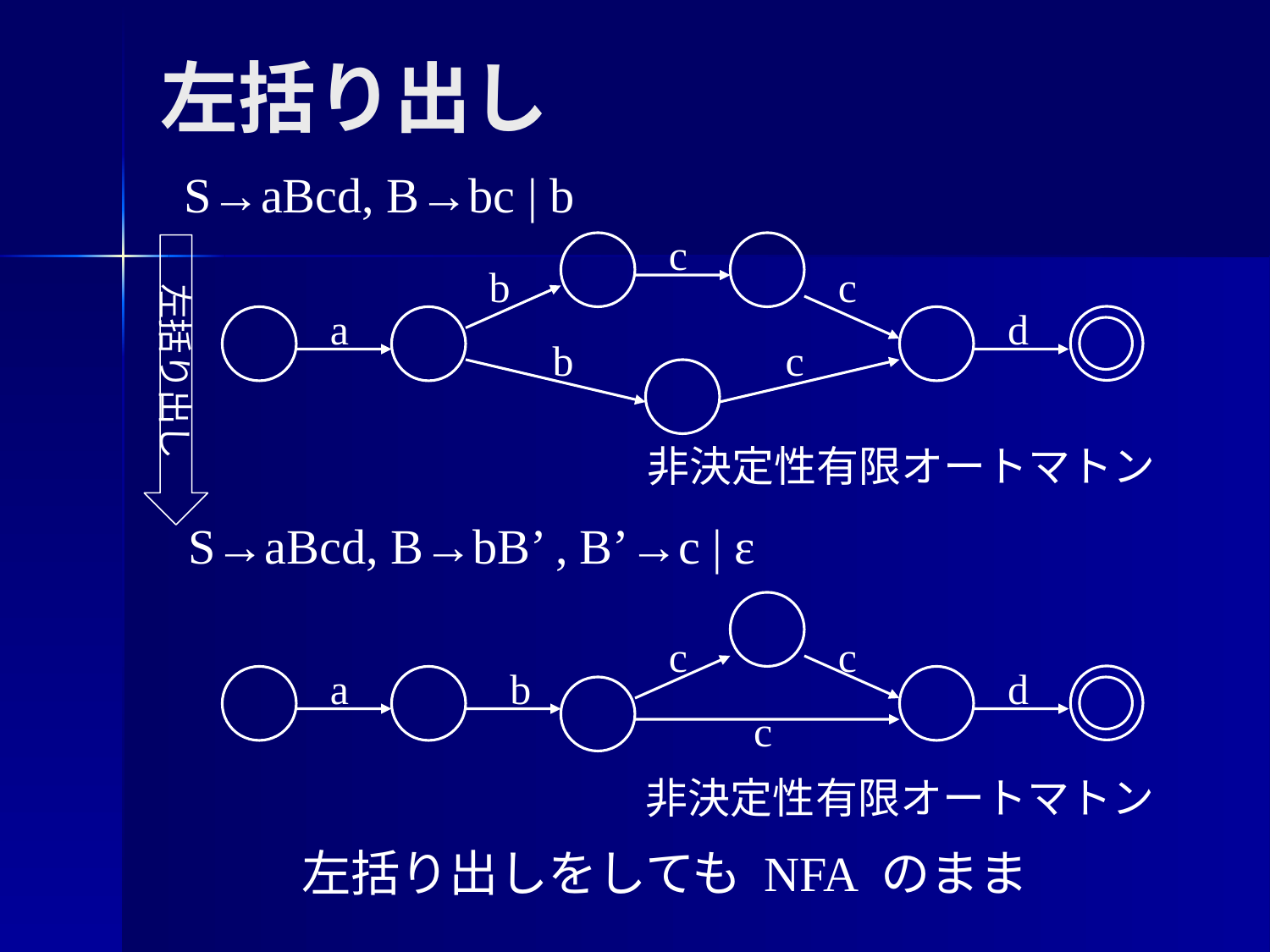

左括り出し
S→aBcd, B→bc | b
c

b
c

a

d

b
c

左括り出し
S→aBcd, B→bB’ , B’→c | ε
非決定性有限オートマトン

c
c
a
b

d

c

非決定性有限オートマトン
左括り出しをしても NFA のまま